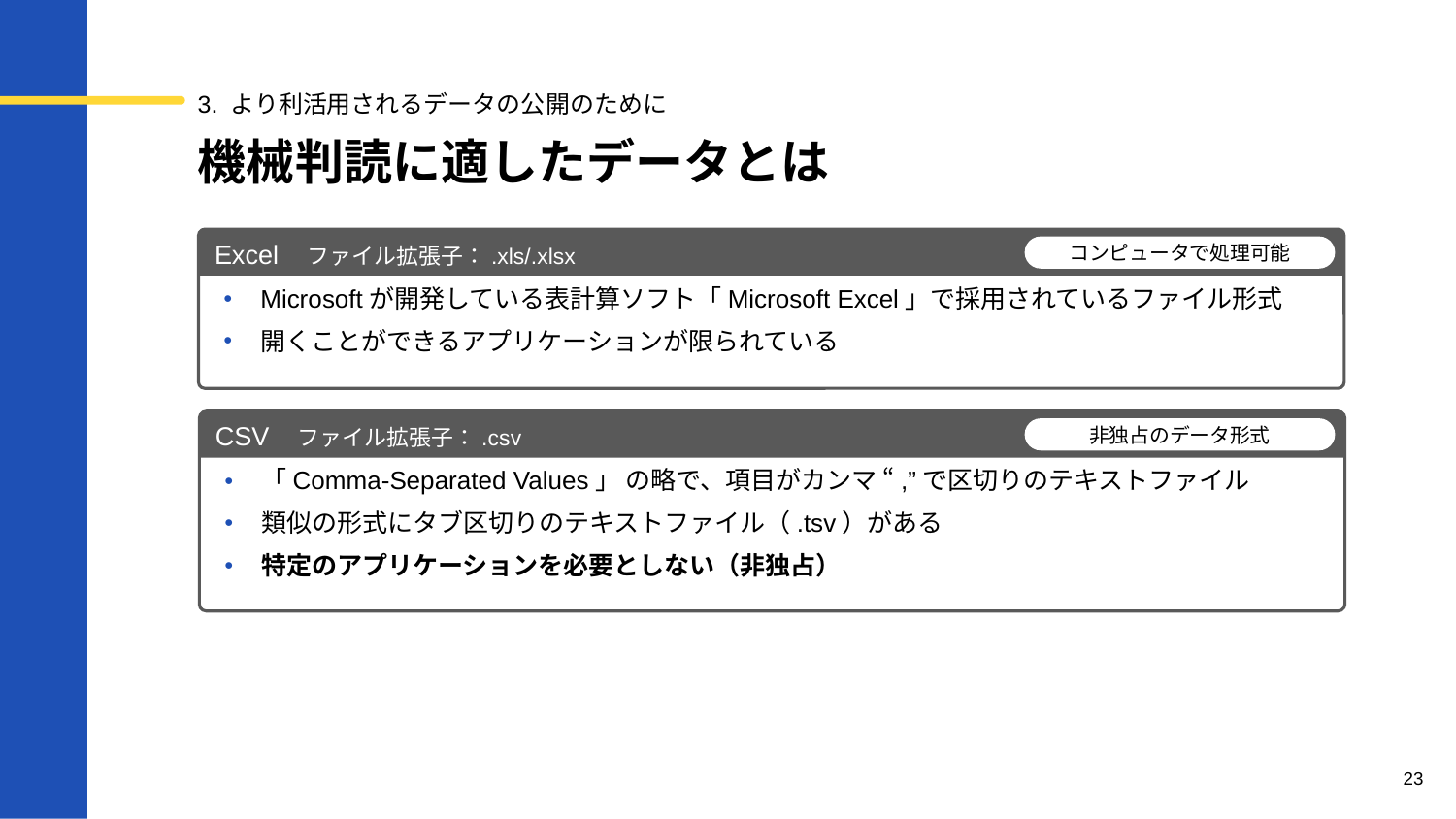

3. より利活用されるデータの公開のために
# 機械判読に適したデータとは
Excel　ファイル拡張子：.xls/.xlsx
Microsoftが開発している表計算ソフト「Microsoft Excel」で採用されているファイル形式
開くことができるアプリケーションが限られている
コンピュータで処理可能
CSV　ファイル拡張子：.csv
「Comma-Separated Values」 の略で、項目がカンマ “,”で区切りのテキストファイル
類似の形式にタブ区切りのテキストファイル（.tsv）がある
特定のアプリケーションを必要としない（非独占）
非独占のデータ形式
23